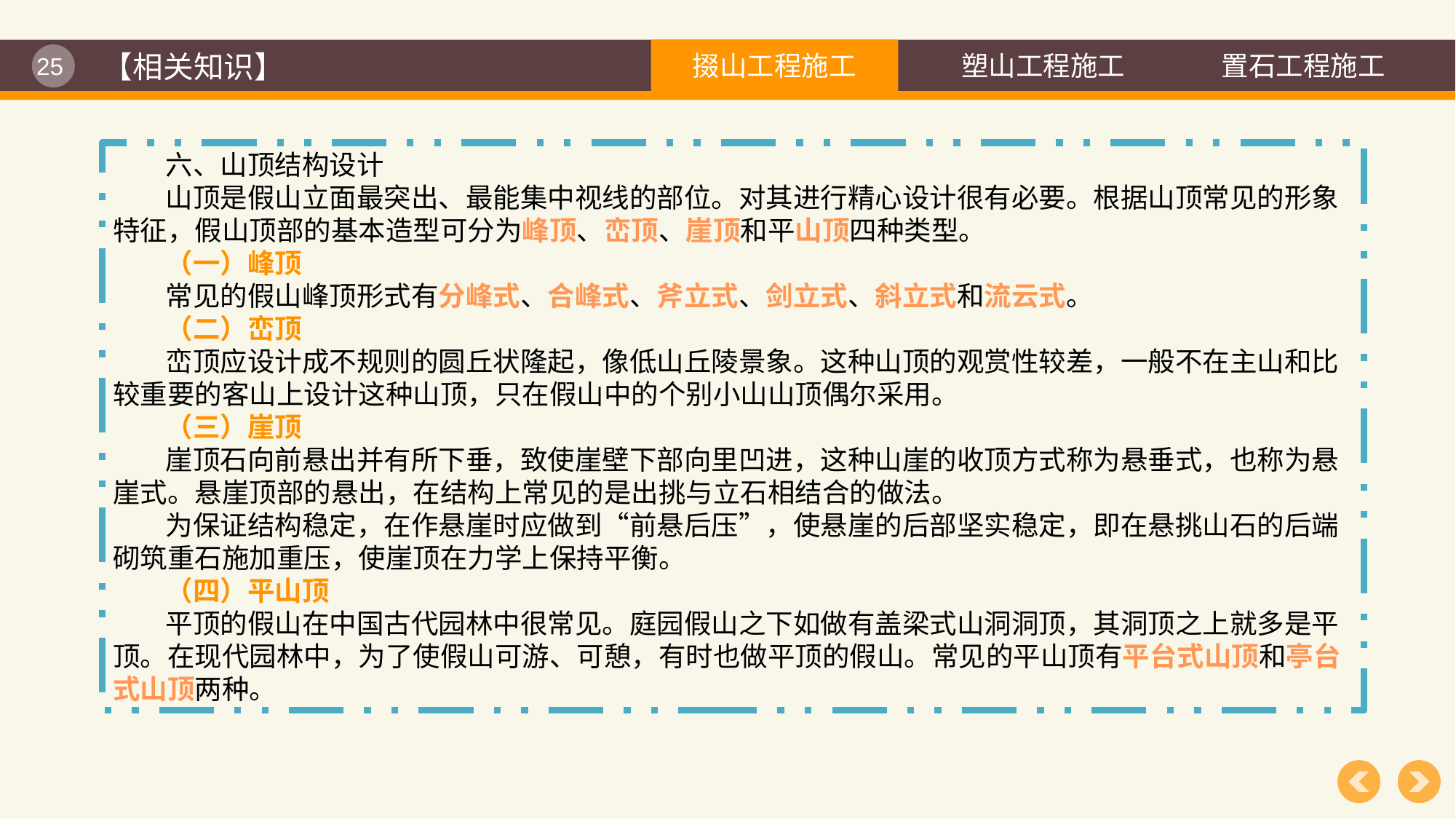

【相关知识】
六、山顶结构设计
山顶是假山立面最突出、最能集中视线的部位。对其进行精心设计很有必要。根据山顶常见的形象特征，假山顶部的基本造型可分为峰顶、峦顶、崖顶和平山顶四种类型。
（一）峰顶
常见的假山峰顶形式有分峰式、合峰式、斧立式、剑立式、斜立式和流云式。
（二）峦顶
峦顶应设计成不规则的圆丘状隆起，像低山丘陵景象。这种山顶的观赏性较差，一般不在主山和比较重要的客山上设计这种山顶，只在假山中的个别小山山顶偶尔采用。
（三）崖顶
崖顶石向前悬出并有所下垂，致使崖壁下部向里凹进，这种山崖的收顶方式称为悬垂式，也称为悬崖式。悬崖顶部的悬出，在结构上常见的是出挑与立石相结合的做法。
为保证结构稳定，在作悬崖时应做到“前悬后压”，使悬崖的后部坚实稳定，即在悬挑山石的后端砌筑重石施加重压，使崖顶在力学上保持平衡。
（四）平山顶
平顶的假山在中国古代园林中很常见。庭园假山之下如做有盖梁式山洞洞顶，其洞顶之上就多是平顶。在现代园林中，为了使假山可游、可憩，有时也做平顶的假山。常见的平山顶有平台式山顶和亭台式山顶两种。